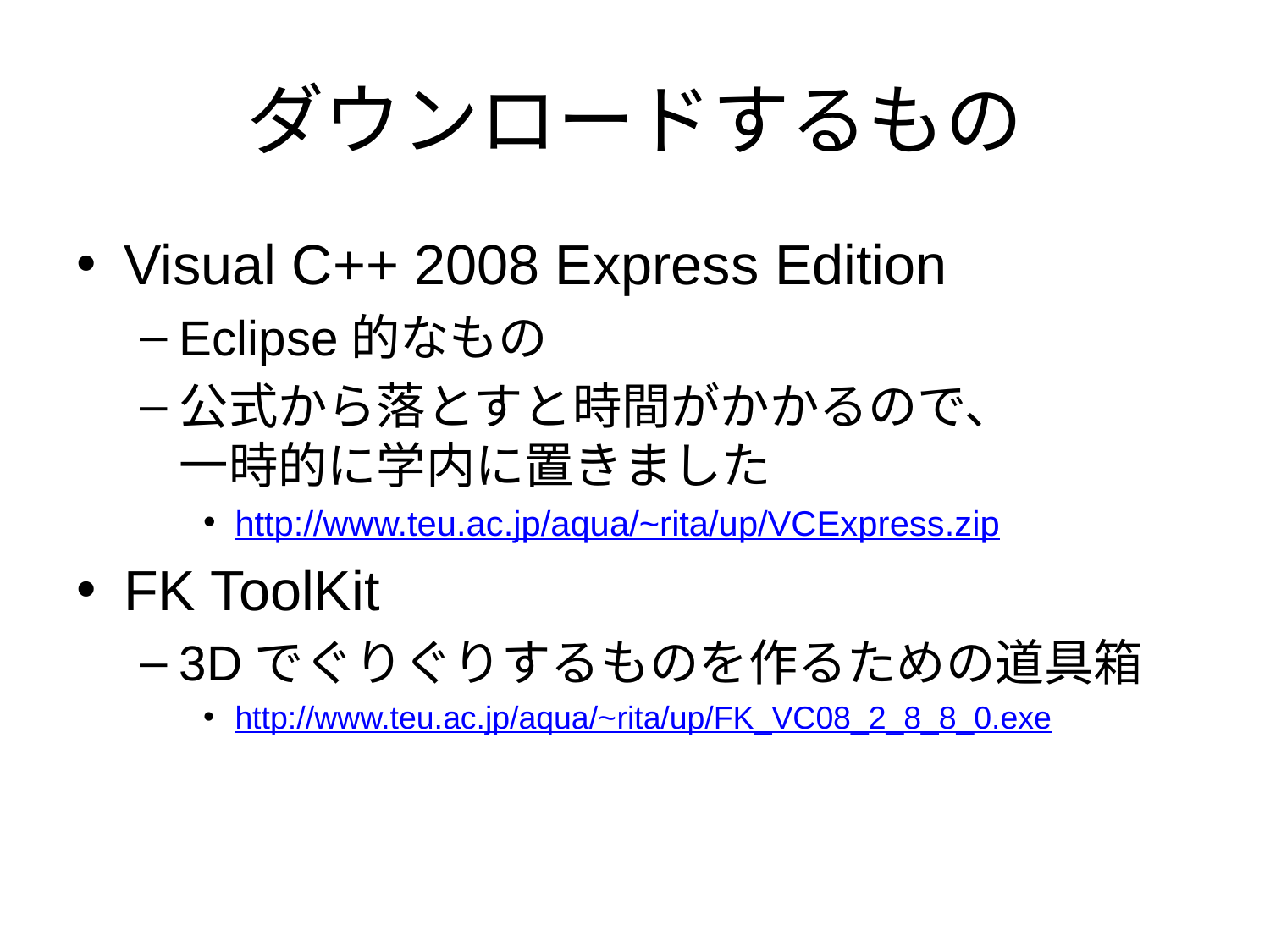

# ダウンロードするもの
Visual C++ 2008 Express Edition
Eclipse的なもの
公式から落とすと時間がかかるので、
一時的に学内に置きました
http://www.teu.ac.jp/aqua/~rita/up/VCExpress.zip
FK ToolKit
3Dでぐりぐりするものを作るための道具箱
http://www.teu.ac.jp/aqua/~rita/up/FK_VC08_2_8_8_0.exe